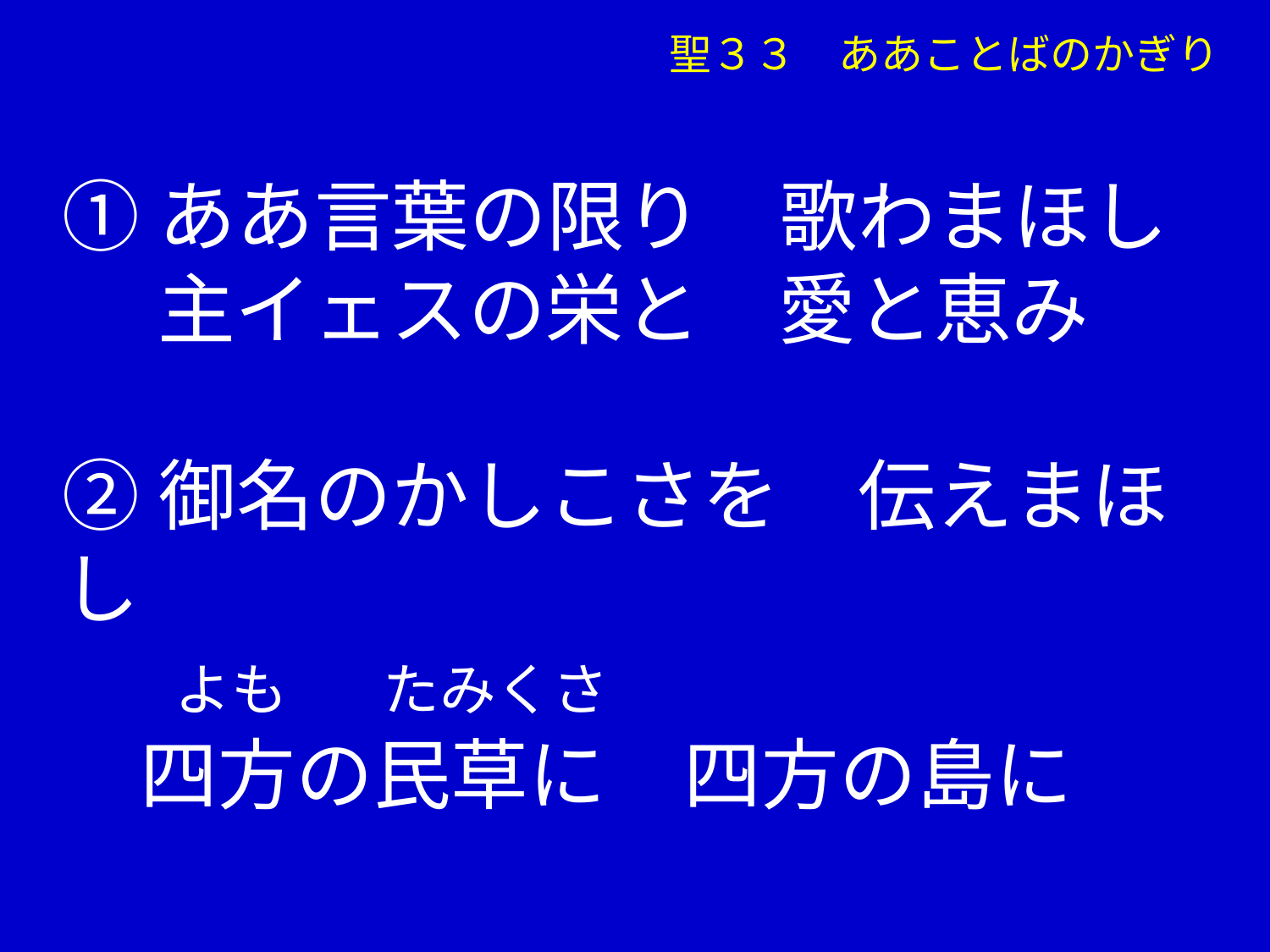

聖３３　ああことばのかぎり
①ああ言葉の限り　歌わまほし
　 主イェスの栄と　愛と恵み

②御名のかしこさを　伝えまほし
　  よも　 たみくさ
　四方の民草に　四方の島に